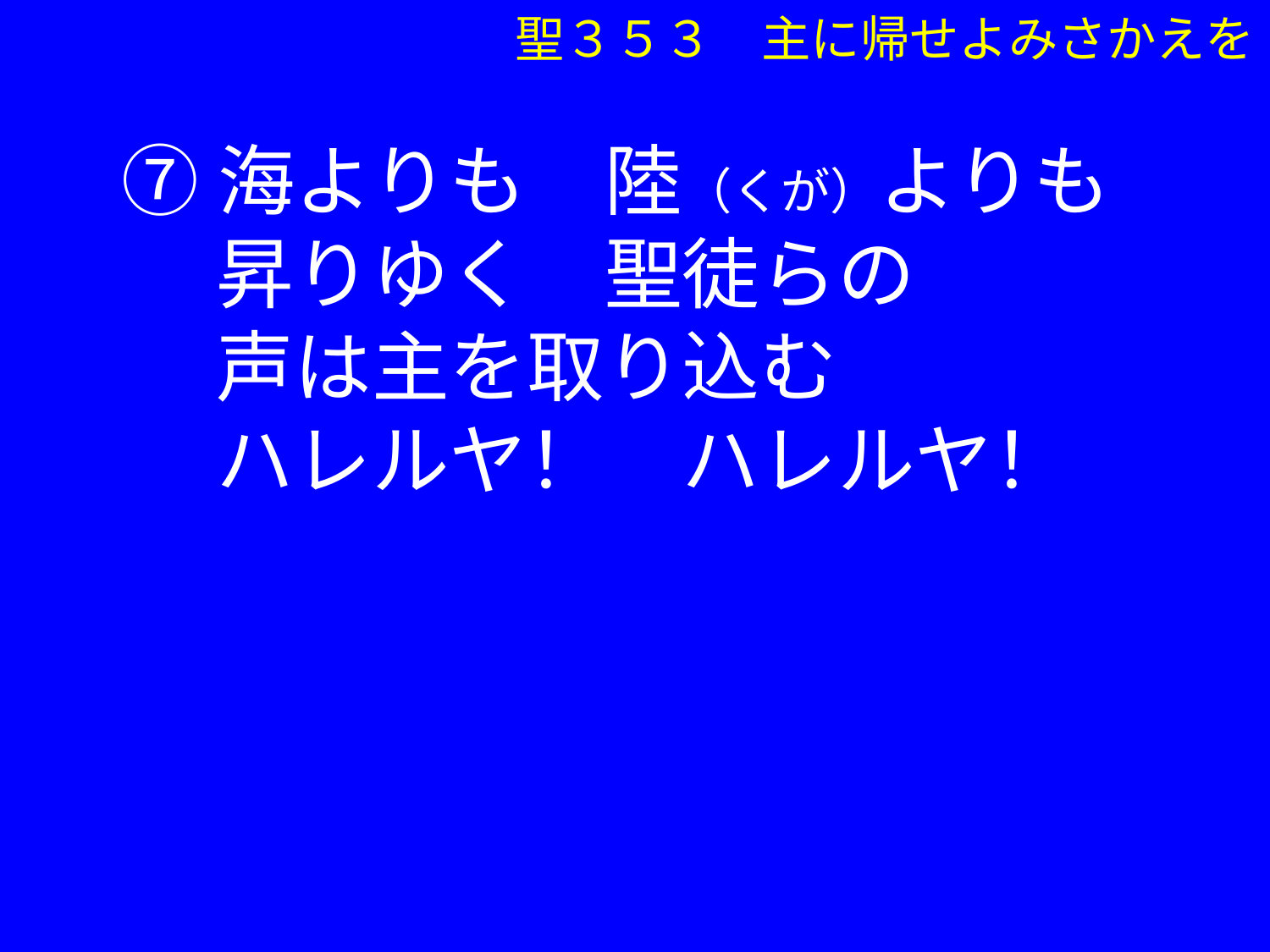

聖３５３　主に帰せよみさかえを
⑦海よりも　陸（くが）よりも
　 昇りゆく　聖徒らの
　 声は主を取り込む
　 ハレルヤ！　ハレルヤ！